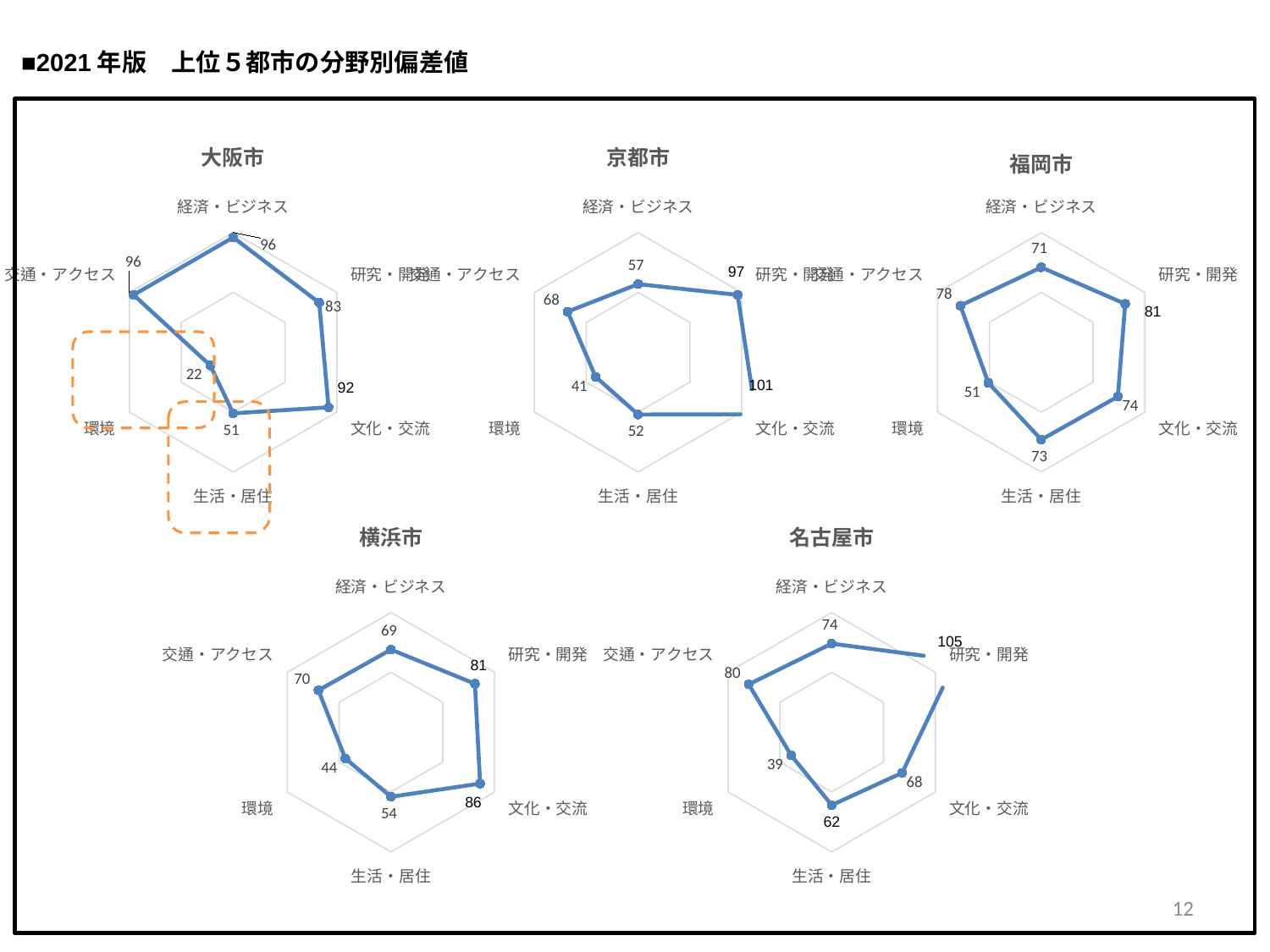

■2021年版　上位５都市の分野別偏差値

### Chart:

| Category | 大阪市 |
|---|---|
| 経済・ビジネス | 96.0 |
| 研究・開発 | 83.0 |
| 文化・交流 | 92.0 |
| 生活・居住 | 51.0 |
| 環境 | 22.0 |
| 交通・アクセス | 96.0 |

### Chart:

| Category | 京都市 |
|---|---|
| 経済・ビジネス | 57.0 |
| 研究・開発 | 96.0 |
| 文化・交流 | 101.0 |
| 生活・居住 | 52.0 |
| 環境 | 41.0 |
| 交通・アクセス | 68.0 |

### Chart: 福岡市

| Category | 福岡市 |
|---|---|
| 経済・ビジネス | 71.0 |
| 研究・開発 | 81.0 |
| 文化・交流 | 74.0 |
| 生活・居住 | 73.0 |
| 環境 | 51.0 |
| 交通・アクセス | 78.0 |

### Chart:

| Category | 横浜市 |
|---|---|
| 経済・ビジネス | 69.0 |
| 研究・開発 | 81.0 |
| 文化・交流 | 86.0 |
| 生活・居住 | 54.0 |
| 環境 | 44.0 |
| 交通・アクセス | 70.0 |

### Chart:

| Category | 名古屋市 |
|---|---|
| 経済・ビジネス | 74.0 |
| 研究・開発 | 105.0 |
| 文化・交流 | 68.0 |
| 生活・居住 | 61.0 |
| 環境 | 39.0 |
| 交通・アクセス | 80.0 |
97
81
101
92
105
81
86
62
12